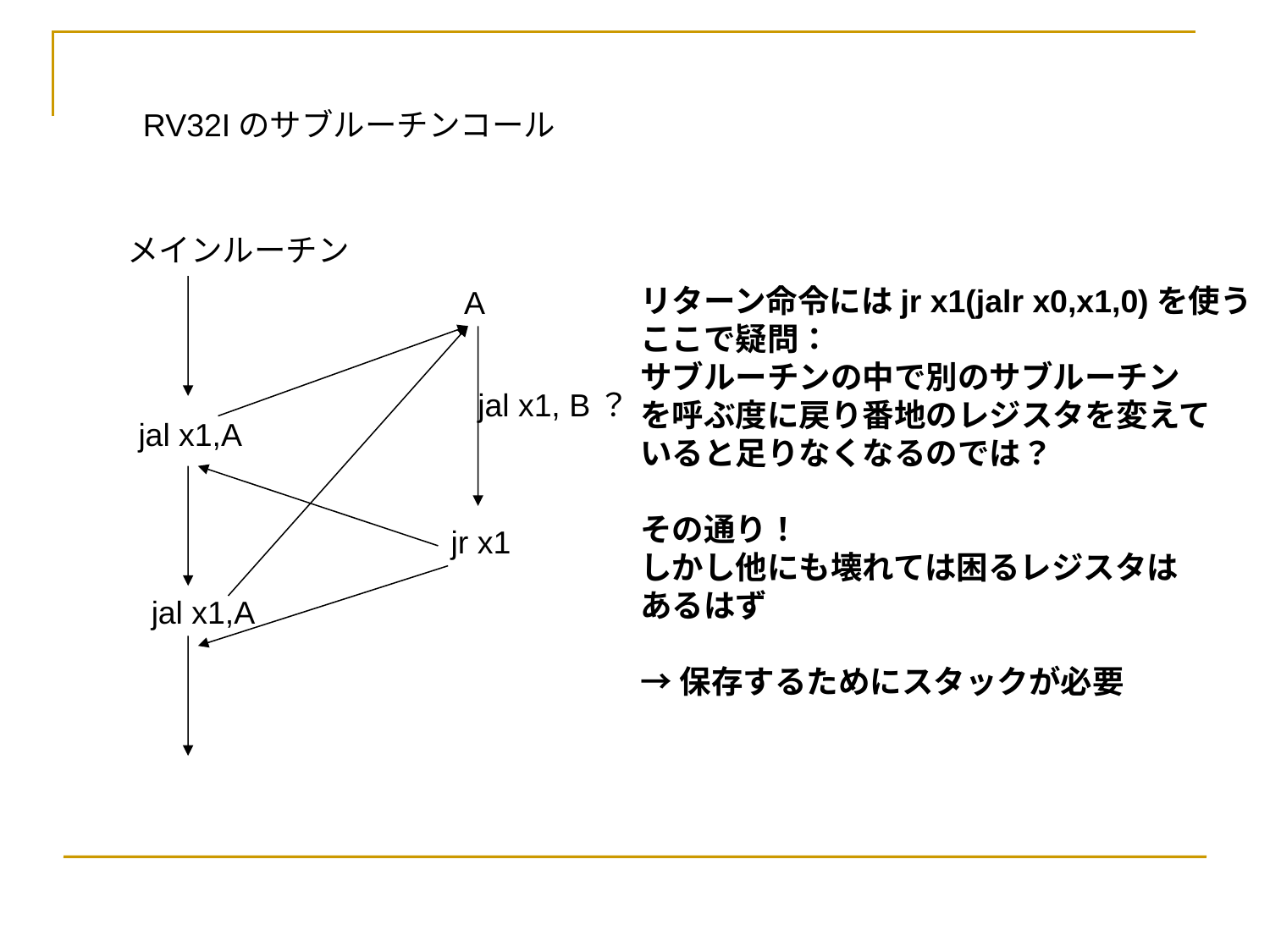

RV32Iのサブルーチンコール
メインルーチン
リターン命令にはjr x1(jalr x0,x1,0)を使う
ここで疑問：
サブルーチンの中で別のサブルーチン
を呼ぶ度に戻り番地のレジスタを変えて
いると足りなくなるのでは？

その通り！
しかし他にも壊れては困るレジスタは
あるはず

→保存するためにスタックが必要

A

jal x1, B？
jal x1,A

jr x1

jal x1,A